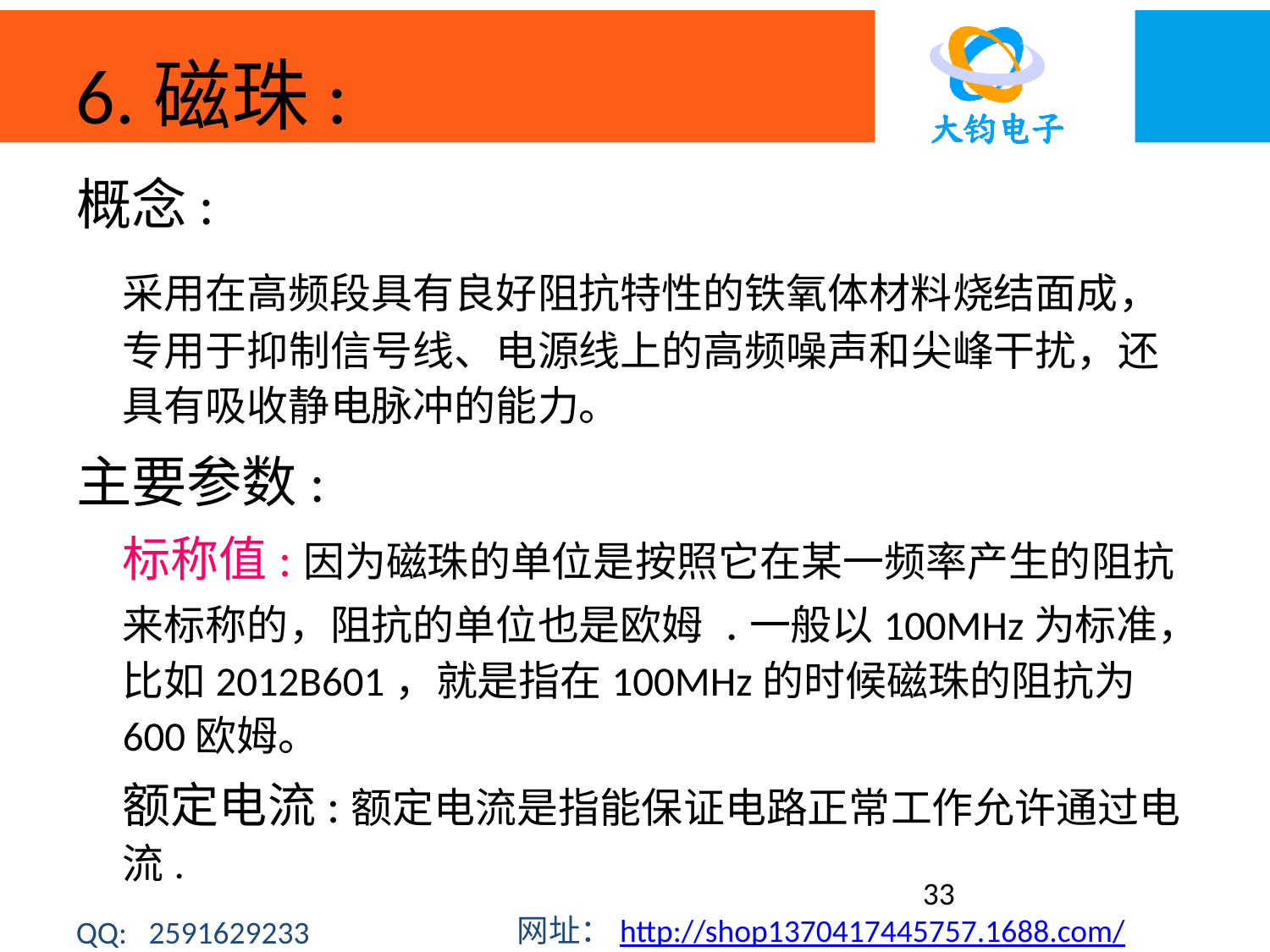

# 6.磁珠:
概念:
		采用在高频段具有良好阻抗特性的铁氧体材料烧结面成，专用于抑制信号线、电源线上的高频噪声和尖峰干扰，还具有吸收静电脉冲的能力。
主要参数:
	标称值:因为磁珠的单位是按照它在某一频率产生的阻抗来标称的，阻抗的单位也是欧姆 .一般以100MHz为标准，比如2012B601，就是指在100MHz的时候磁珠的阻抗为600欧姆。
	额定电流:额定电流是指能保证电路正常工作允许通过电流.
33